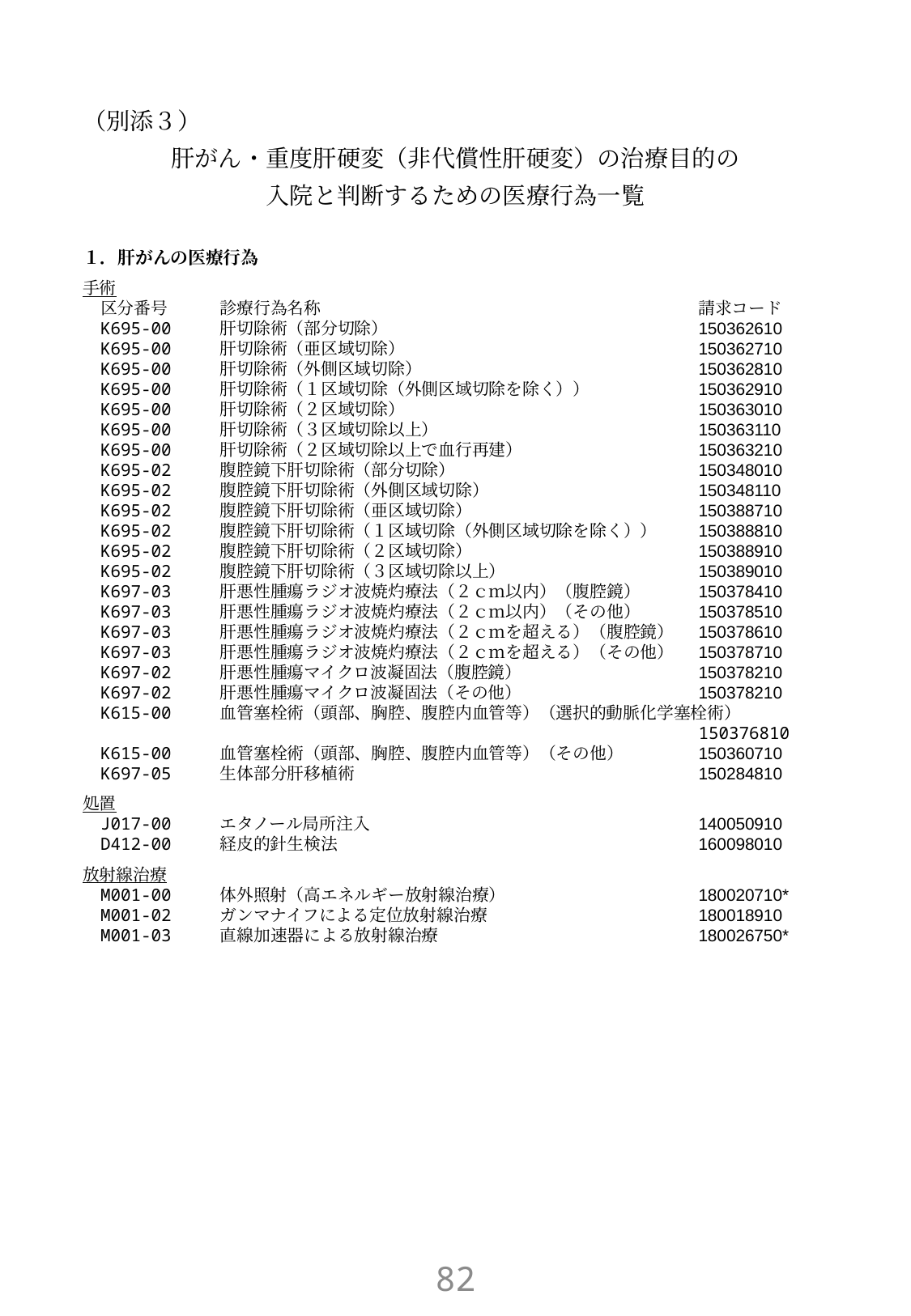

（別添３）
肝がん・重度肝硬変（非代償性肝硬変）の治療目的の
入院と判断するための医療行為一覧

１．肝がんの医療行為
手術
区分番号	診療行為名称	請求コード
K695-00	肝切除術（部分切除）	150362610
K695-00	肝切除術（亜区域切除）	150362710
K695-00	肝切除術（外側区域切除）	150362810
K695-00	肝切除術（１区域切除（外側区域切除を除く））	150362910
K695-00	肝切除術（２区域切除）	150363010
K695-00	肝切除術（３区域切除以上）	150363110
K695-00	肝切除術（２区域切除以上で血行再建）	150363210
K695-02	腹腔鏡下肝切除術（部分切除）	150348010
K695-02	腹腔鏡下肝切除術（外側区域切除）	150348110
K695-02	腹腔鏡下肝切除術（亜区域切除）	150388710
K695-02	腹腔鏡下肝切除術（１区域切除（外側区域切除を除く））	150388810
K695-02	腹腔鏡下肝切除術（２区域切除）	150388910
K695-02	腹腔鏡下肝切除術（３区域切除以上）	150389010
K697-03	肝悪性腫瘍ラジオ波焼灼療法（２ｃｍ以内）（腹腔鏡）	150378410
K697-03	肝悪性腫瘍ラジオ波焼灼療法（２ｃｍ以内）（その他）	150378510
K697-03	肝悪性腫瘍ラジオ波焼灼療法（２ｃｍを超える）（腹腔鏡）	150378610
K697-03	肝悪性腫瘍ラジオ波焼灼療法（２ｃｍを超える）（その他）	150378710
K697-02	肝悪性腫瘍マイクロ波凝固法（腹腔鏡）	150378210
K697-02	肝悪性腫瘍マイクロ波凝固法（その他）	150378210
K615-00	血管塞栓術（頭部、胸腔、腹腔内血管等）（選択的動脈化学塞栓術）
		150376810
K615-00	血管塞栓術（頭部、胸腔、腹腔内血管等）（その他）	150360710
K697-05	生体部分肝移植術　	150284810
処置
J017-00	エタノール局所注入	140050910
D412-00	経皮的針生検法	160098010
放射線治療
M001-00	体外照射（高エネルギー放射線治療）	180020710*
M001-02	ガンマナイフによる定位放射線治療	180018910
M001-03	直線加速器による放射線治療	180026750*
82